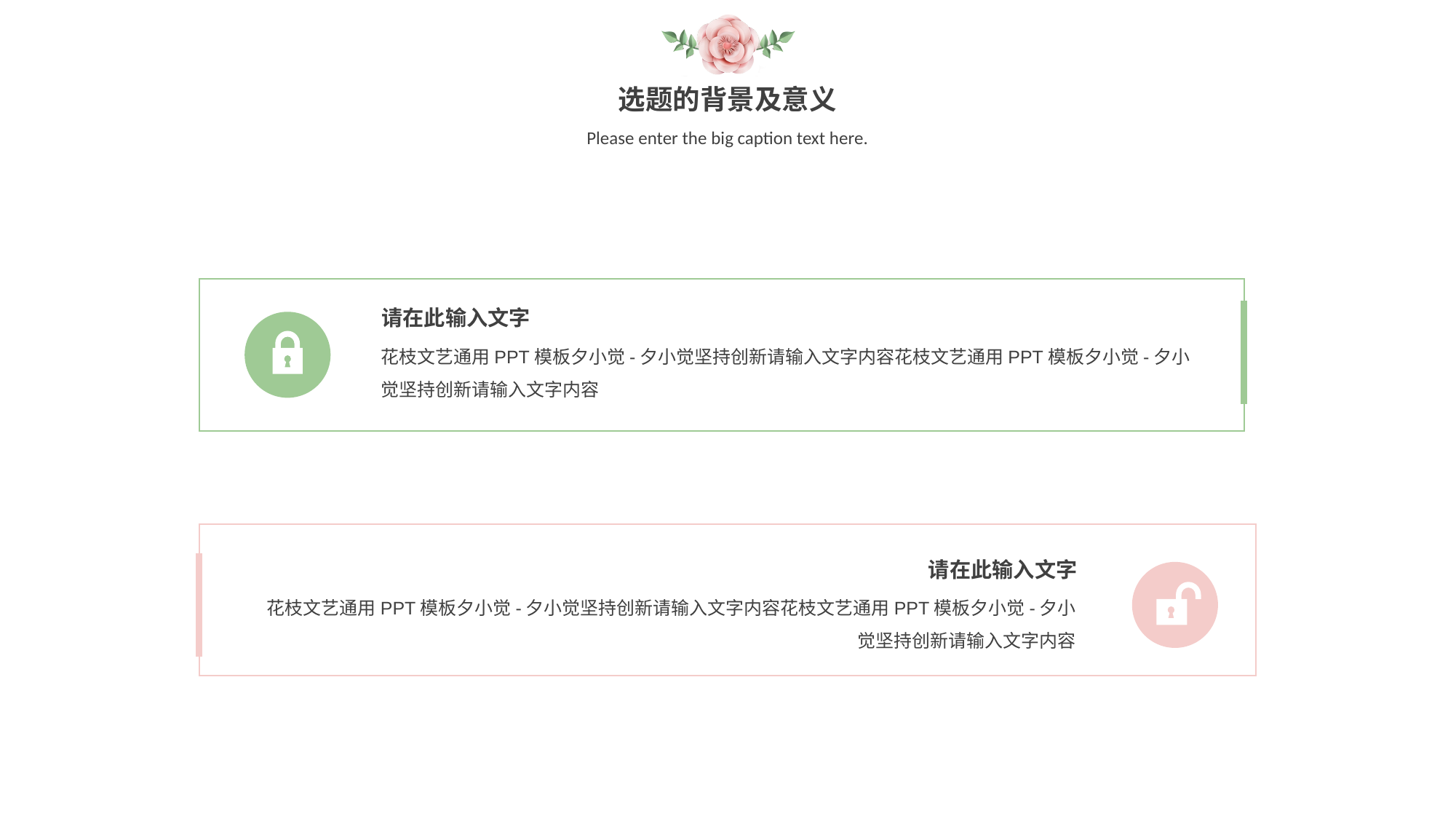

选题的背景及意义
Please enter the big caption text here.

请在此输入文字

花枝文艺通用PPT模板夕小觉-夕小觉坚持创新请输入文字内容花枝文艺通用PPT模板夕小觉-夕小觉坚持创新请输入文字内容

请在此输入文字
花枝文艺通用PPT模板夕小觉-夕小觉坚持创新请输入文字内容花枝文艺通用PPT模板夕小觉-夕小觉坚持创新请输入文字内容